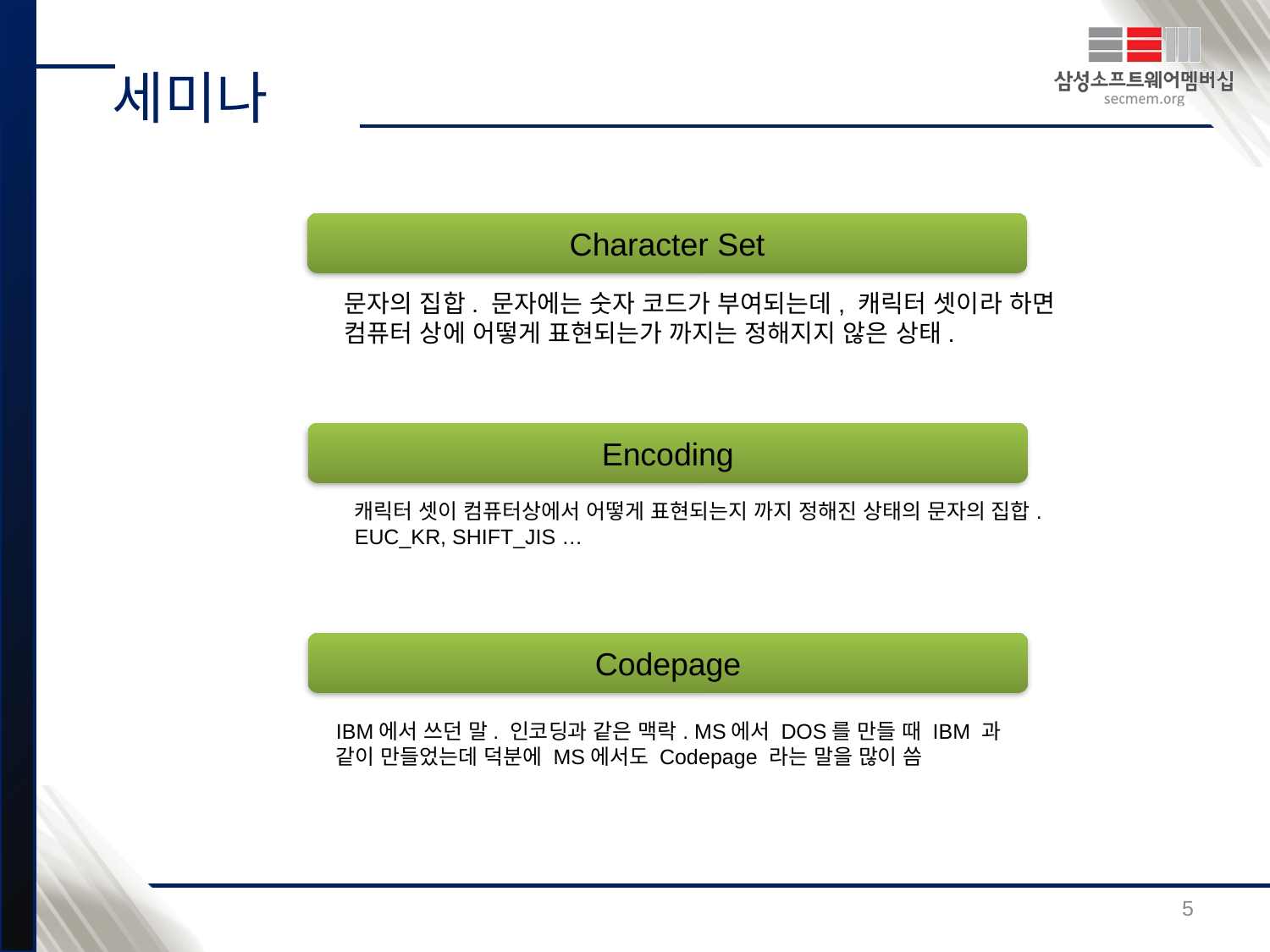

세미나
Character Set
문자의 집합. 문자에는 숫자 코드가 부여되는데, 캐릭터 셋이라 하면
컴퓨터 상에 어떻게 표현되는가 까지는 정해지지 않은 상태.
Encoding
캐릭터 셋이 컴퓨터상에서 어떻게 표현되는지 까지 정해진 상태의 문자의 집합.
EUC_KR, SHIFT_JIS …
Codepage
IBM에서 쓰던 말. 인코딩과 같은 맥락. MS에서 DOS를 만들 때 IBM 과
같이 만들었는데 덕분에 MS에서도 Codepage 라는 말을 많이 씀
5